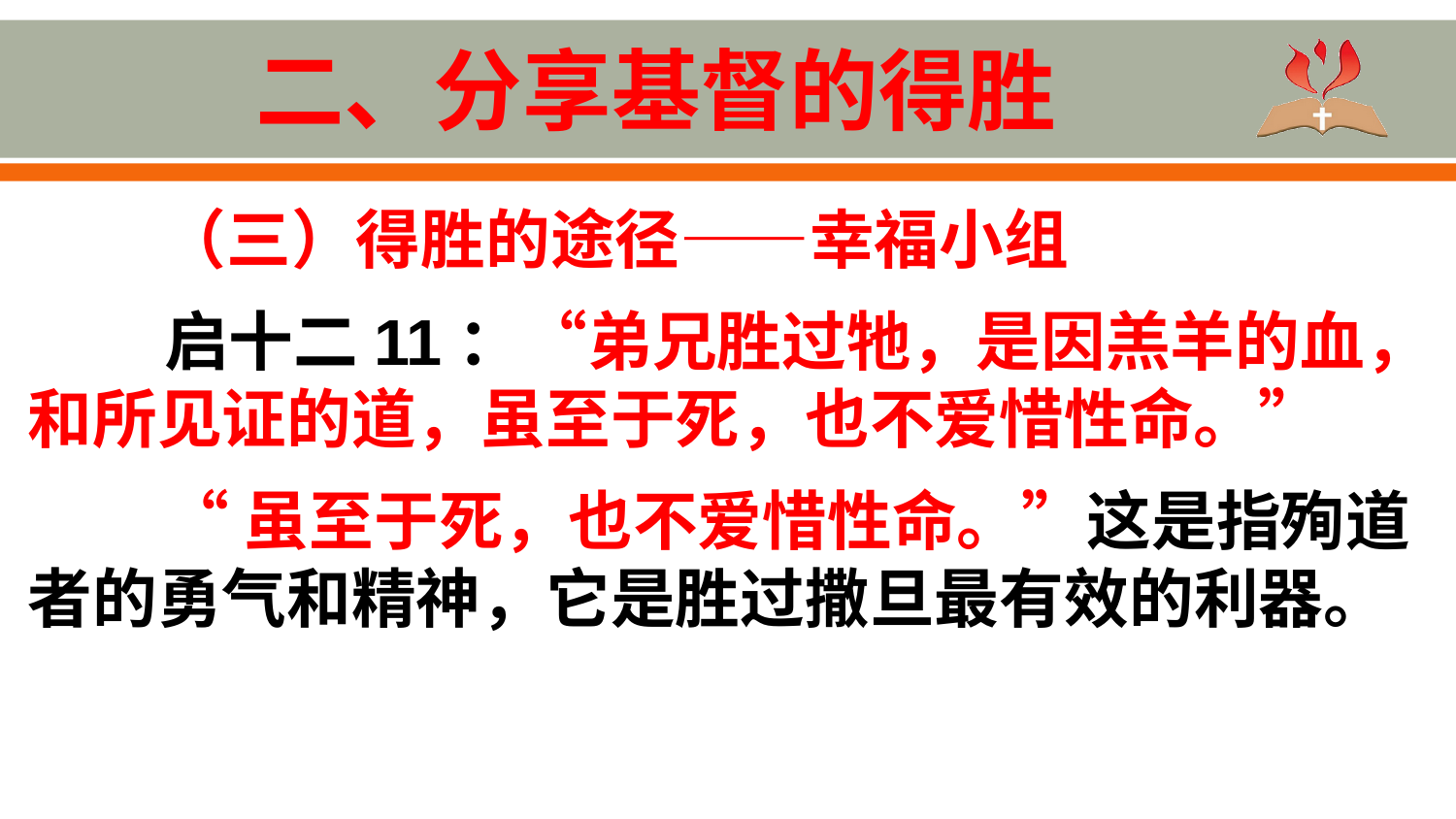

# 二、分享基督的得胜
        （三）得胜的途径——幸福小组
启十二11：“弟兄胜过牠，是因羔羊的血，和所见证的道，虽至于死，也不爱惜性命。”
“虽至于死，也不爱惜性命。”这是指殉道者的勇气和精神，它是胜过撒旦最有效的利器。

30